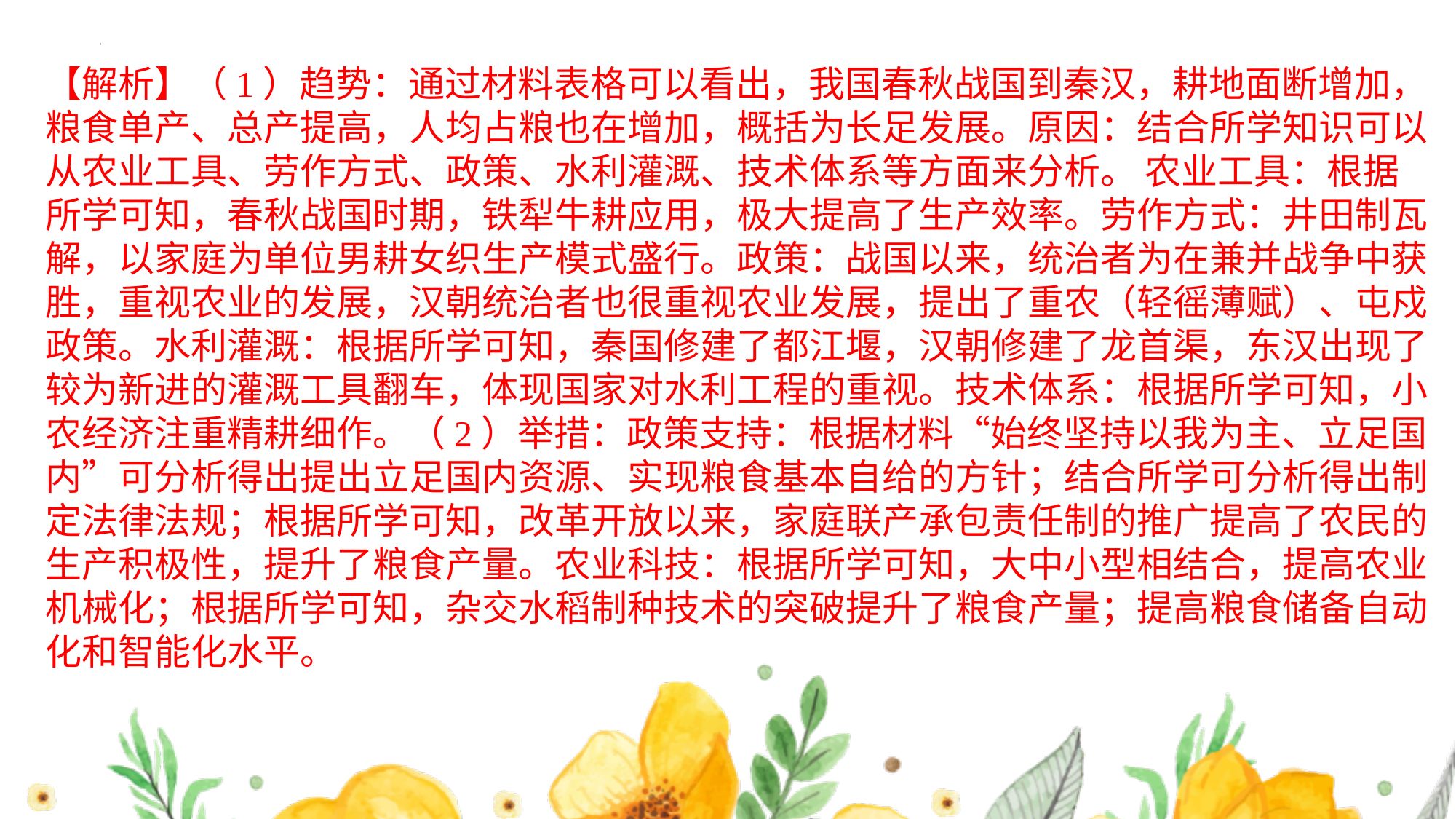

【解析】（1）趋势：通过材料表格可以看出，我国春秋战国到秦汉，耕地面断增加，粮食单产、总产提高，人均占粮也在增加，概括为长足发展。原因：结合所学知识可以从农业工具、劳作方式、政策、水利灌溉、技术体系等方面来分析。 农业工具：根据所学可知，春秋战国时期，铁犁牛耕应用，极大提高了生产效率。劳作方式：井田制瓦解，以家庭为单位男耕女织生产模式盛行。政策：战国以来，统治者为在兼并战争中获胜，重视农业的发展，汉朝统治者也很重视农业发展，提出了重农（轻徭薄赋）、屯戍政策。水利灌溉：根据所学可知，秦国修建了都江堰，汉朝修建了龙首渠，东汉出现了较为新进的灌溉工具翻车，体现国家对水利工程的重视。技术体系：根据所学可知，小农经济注重精耕细作。（2）举措：政策支持：根据材料“始终坚持以我为主、立足国内”可分析得出提出立足国内资源、实现粮食基本自给的方针；结合所学可分析得出制定法律法规；根据所学可知，改革开放以来，家庭联产承包责任制的推广提高了农民的生产积极性，提升了粮食产量。农业科技：根据所学可知，大中小型相结合，提高农业机械化；根据所学可知，杂交水稻制种技术的突破提升了粮食产量；提高粮食储备自动化和智能化水平。